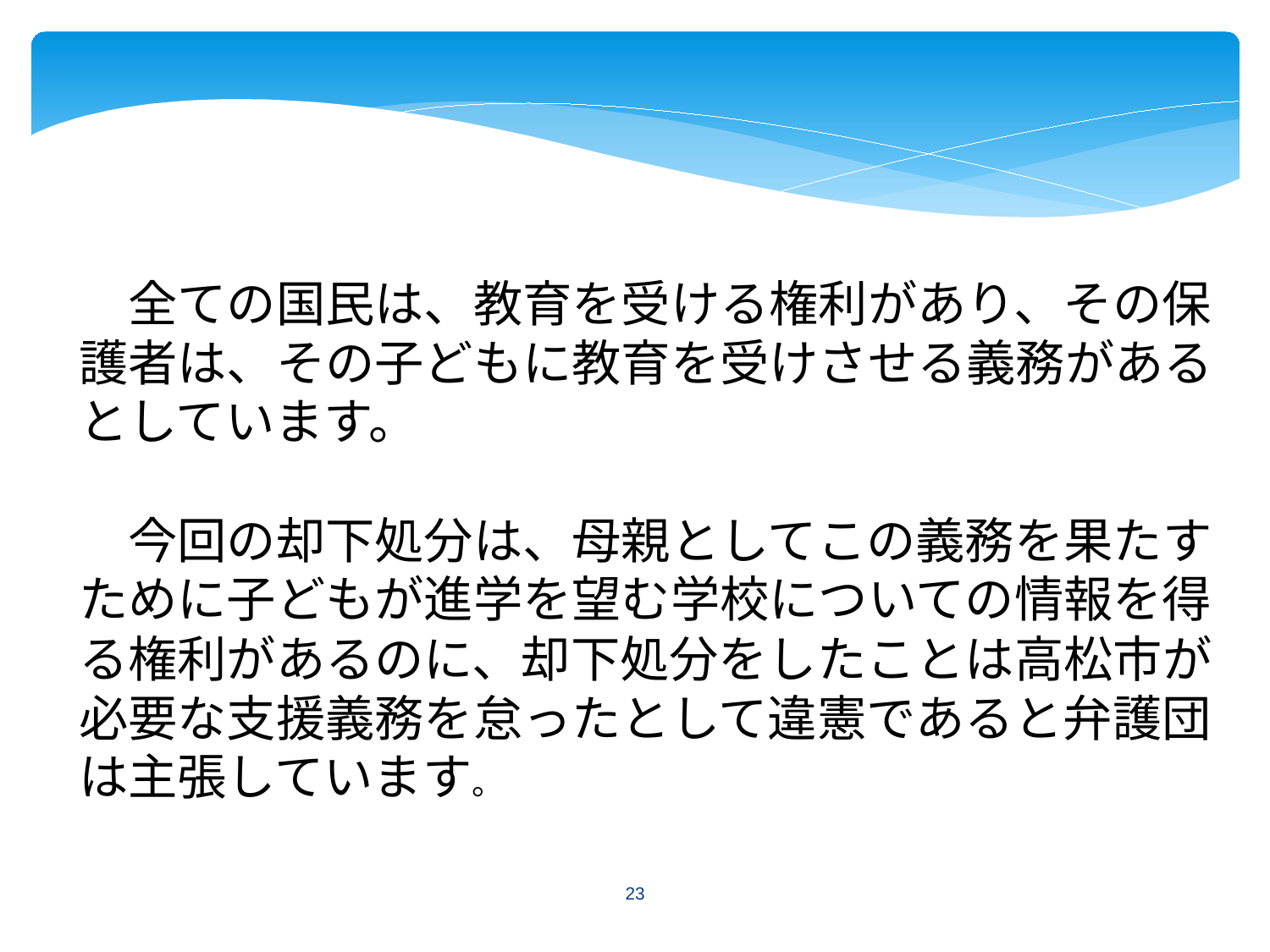

全ての国民は、教育を受ける権利があり、その保護者は、その子どもに教育を受けさせる義務があるとしています。

　今回の却下処分は、母親としてこの義務を果たすために子どもが進学を望む学校についての情報を得る権利があるのに、却下処分をしたことは高松市が必要な支援義務を怠ったとして違憲であると弁護団は主張しています。
23